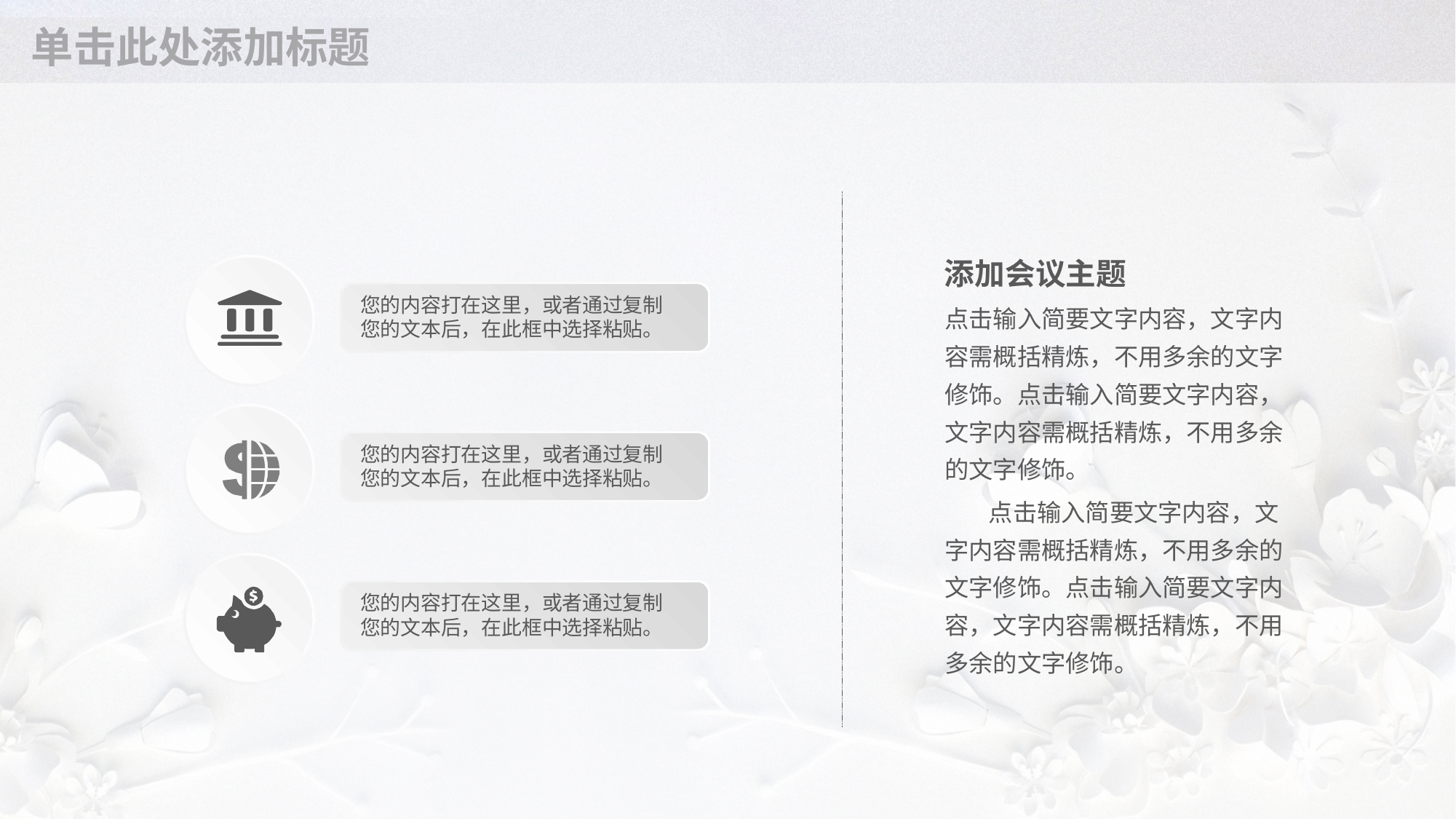

# 单击此处添加标题
添加会议主题

您的内容打在这里，或者通过复制
您的文本后，在此框中选择粘贴。
点击输入简要文字内容，文字内容需概括精炼，不用多余的文字修饰。点击输入简要文字内容，文字内容需概括精炼，不用多余的文字修饰。
       点击输入简要文字内容，文字内容需概括精炼，不用多余的文字修饰。点击输入简要文字内容，文字内容需概括精炼，不用多余的文字修饰。

您的内容打在这里，或者通过复制
您的文本后，在此框中选择粘贴。

您的内容打在这里，或者通过复制
您的文本后，在此框中选择粘贴。